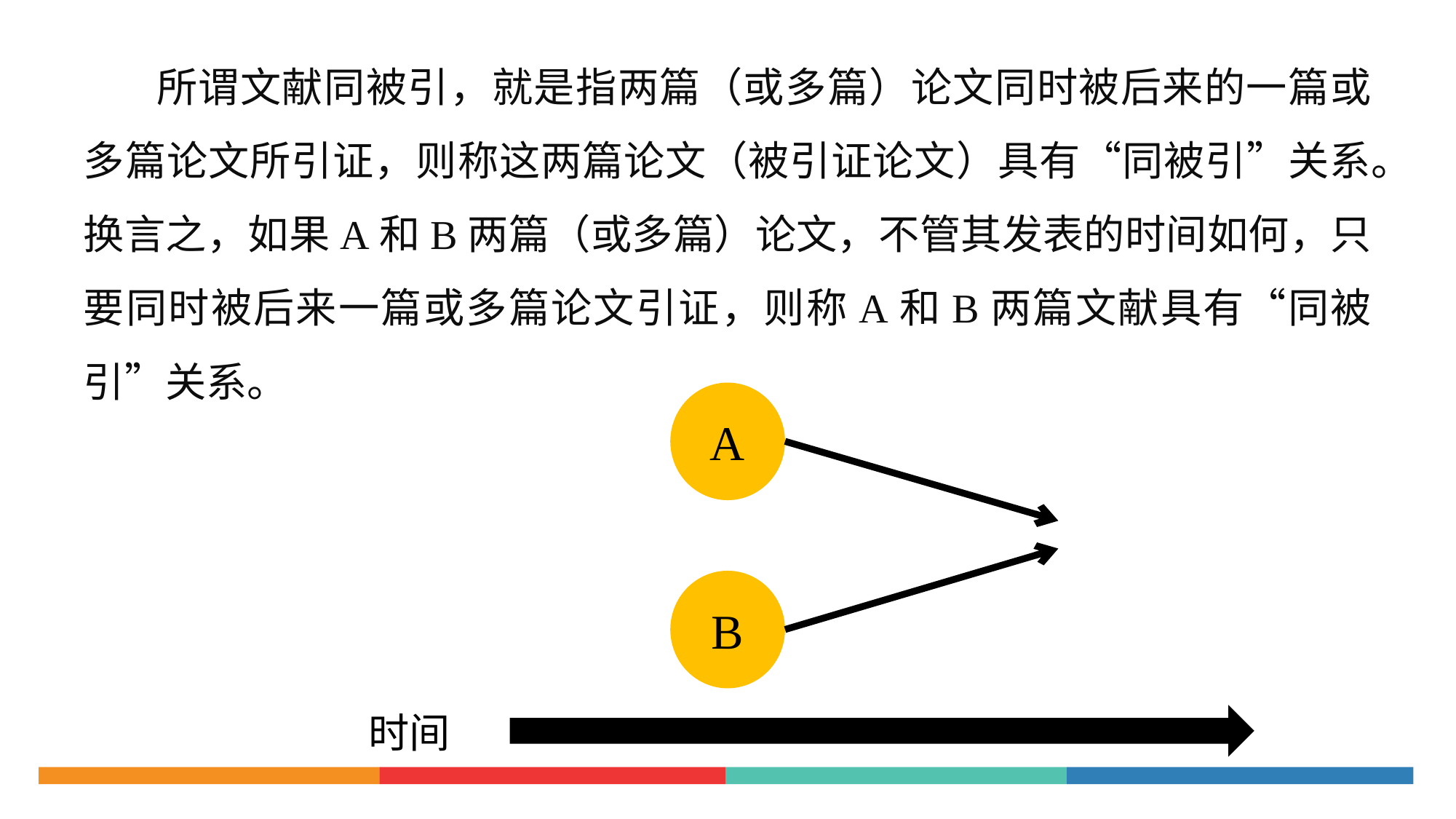

所谓文献同被引，就是指两篇（或多篇）论文同时被后来的一篇或多篇论文所引证，则称这两篇论文（被引证论文）具有“同被引”关系。换言之，如果A和B两篇（或多篇）论文，不管其发表的时间如何，只要同时被后来一篇或多篇论文引证，则称A和B两篇文献具有“同被引”关系。
A
B
时间